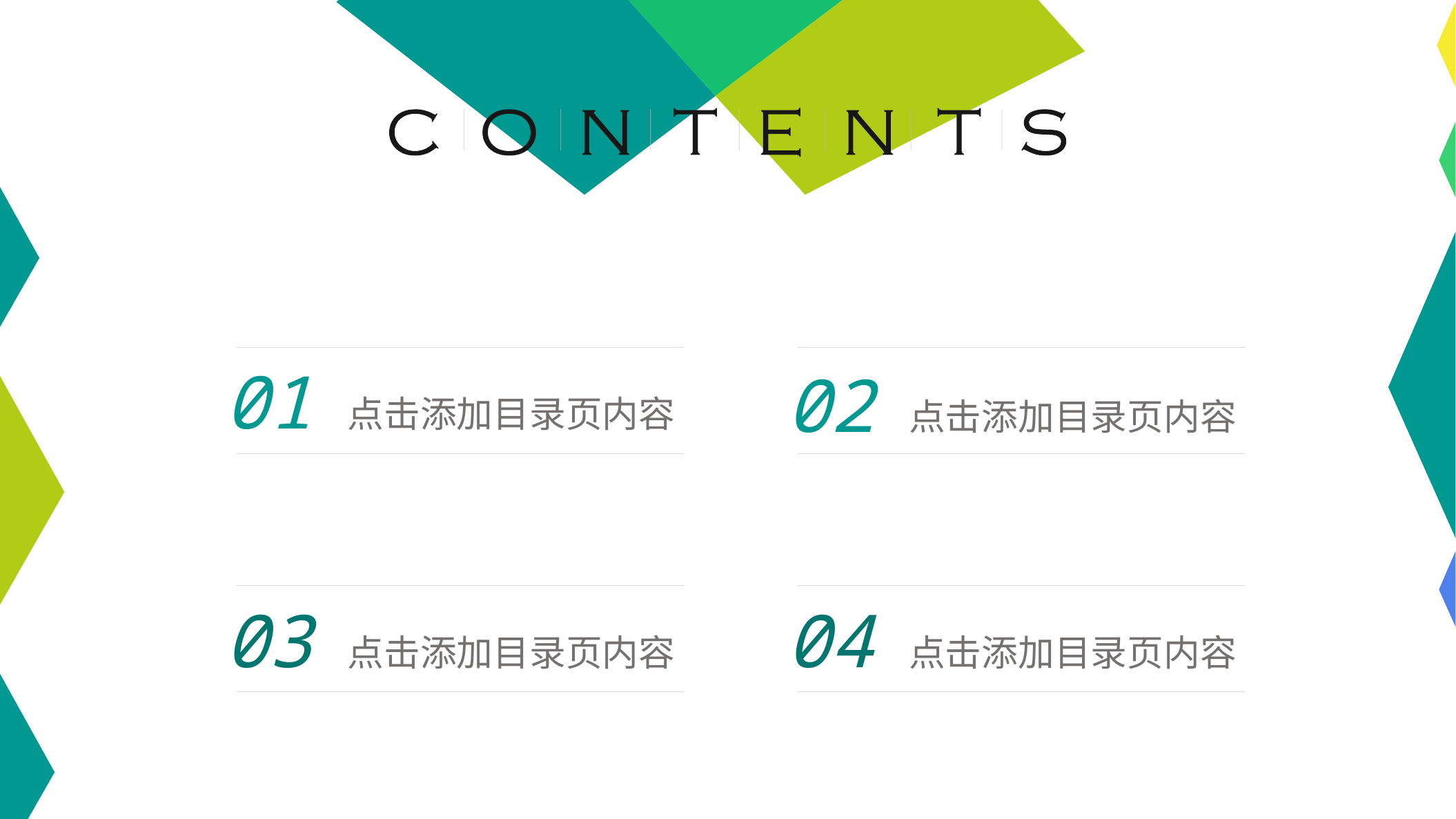

02
点击添加目录页内容
01
点击添加目录页内容

03
点击添加目录页内容
04
点击添加目录页内容